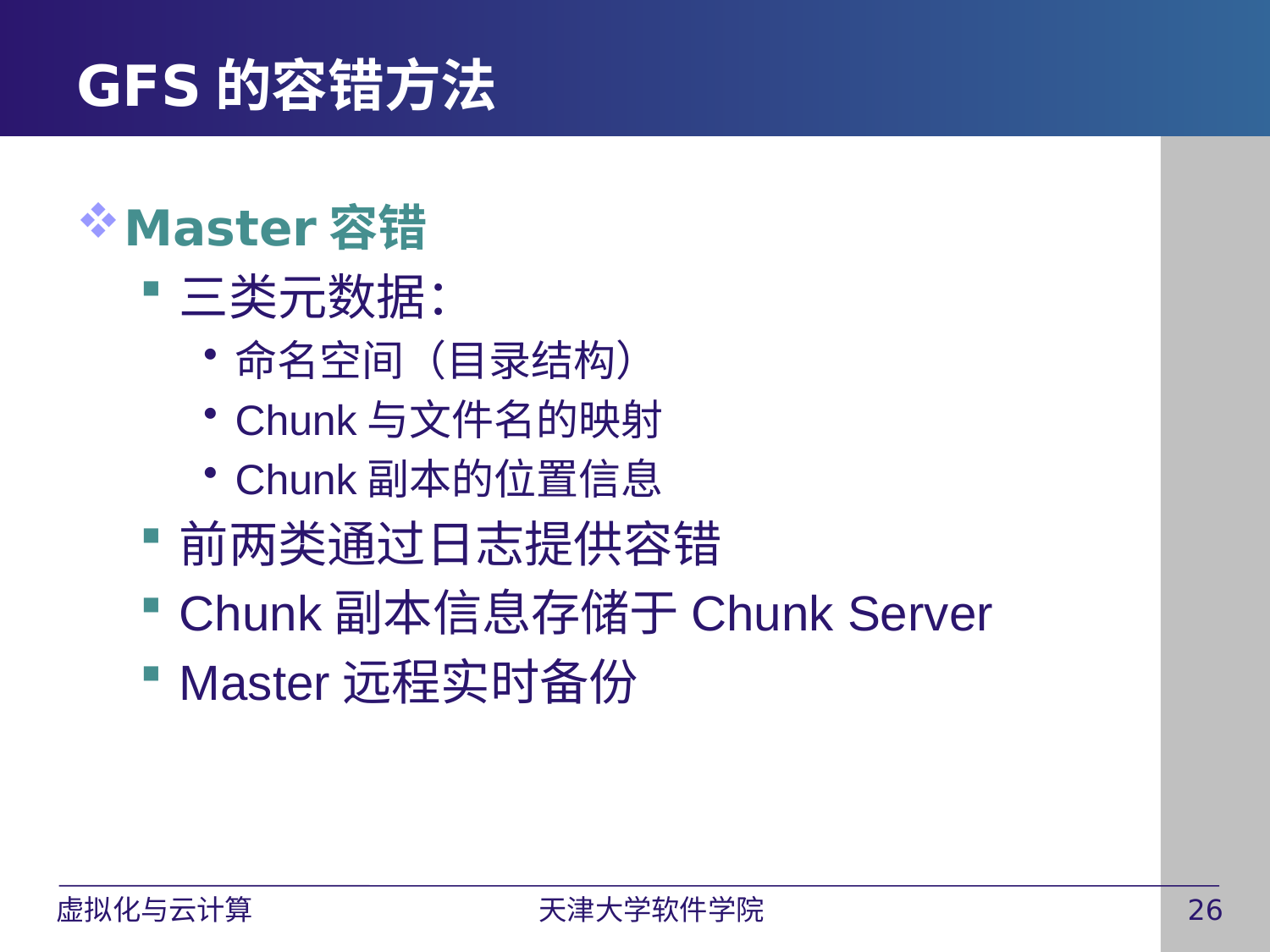

# GFS的容错方法
Master容错
三类元数据：
命名空间（目录结构）
Chunk与文件名的映射
Chunk副本的位置信息
前两类通过日志提供容错
Chunk副本信息存储于Chunk Server
Master远程实时备份